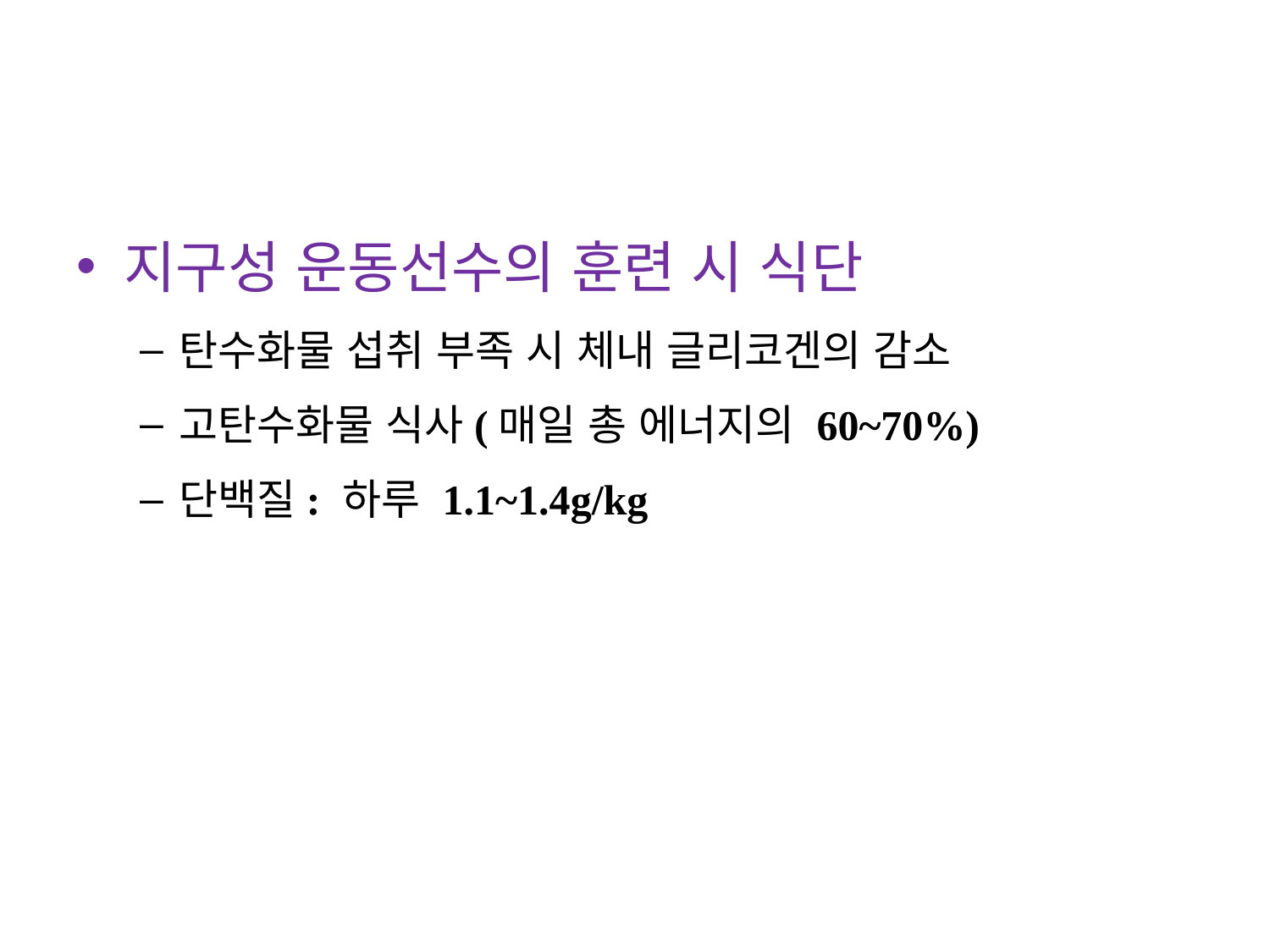

지구성 운동선수의 훈련 시 식단
탄수화물 섭취 부족 시 체내 글리코겐의 감소
고탄수화물 식사(매일 총 에너지의 60~70%)
단백질: 하루 1.1~1.4g/kg